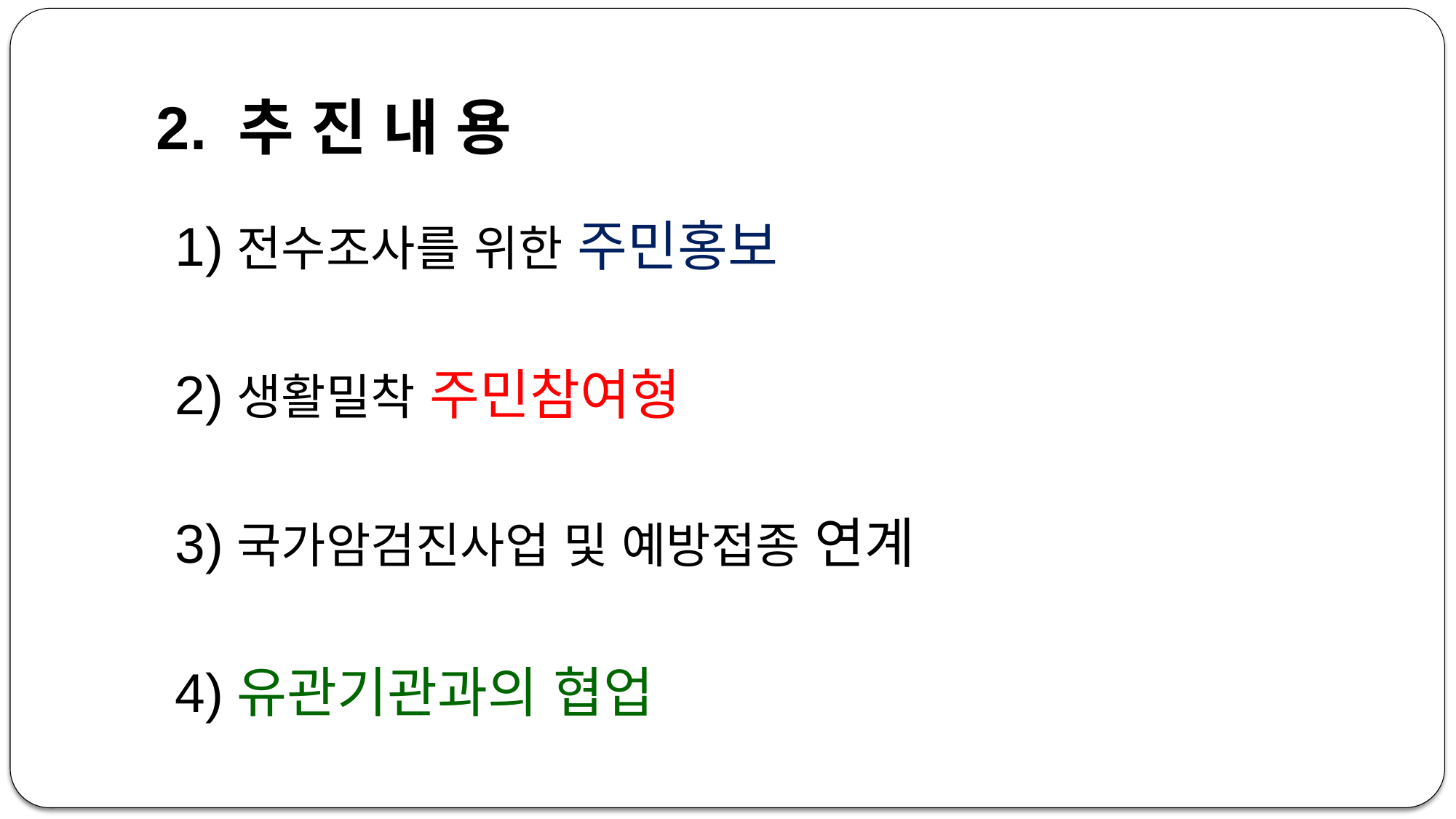

# 2. 추 진 내 용
1)전수조사를 위한 주민홍보

2)생활밀착 주민참여형

3)국가암검진사업 및 예방접종 연계

4)유관기관과의 협업